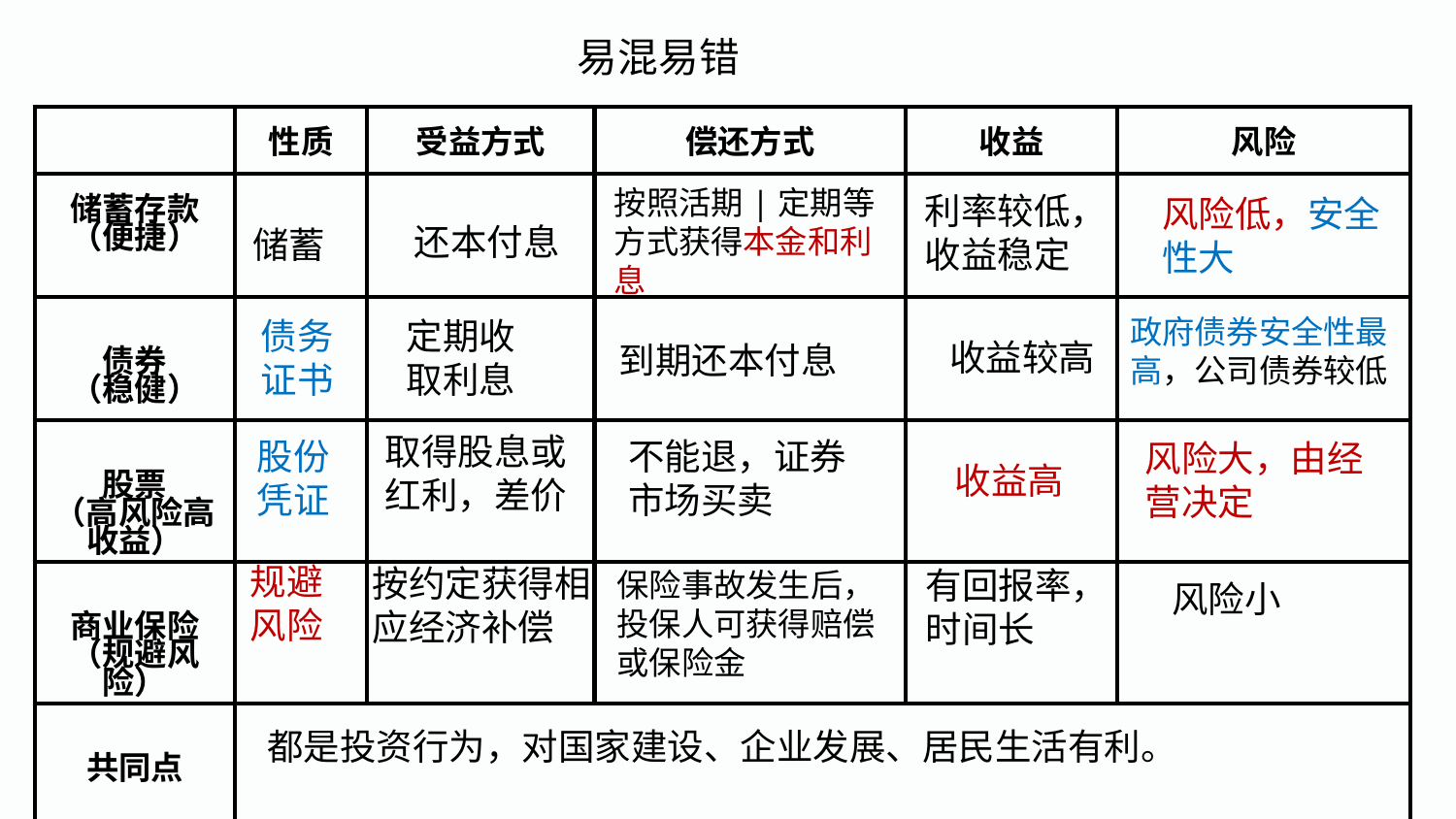

易混易错
|  | 性质 | 受益方式 | 偿还方式 | 收益 | 风险 |
| --- | --- | --- | --- | --- | --- |
| 储蓄存款 （便捷） |  |  |  |  |  |
| 债券 （稳健） |  |  |  |  |  |
| 股票 （高风险高收益） |  |  |  |  |  |
| 商业保险 （规避风险） |  |  |  |  |  |
| 共同点 |  |  |  |  |  |
按照活期|定期等方式获得本金和利息
利率较低，收益稳定
风险低，安全性大
还本付息
储蓄
政府债券安全性最高，公司债券较低
债务证书
定期收取利息
收益较高
到期还本付息
取得股息或红利，差价
股份凭证
不能退，证券市场买卖
风险大，由经营决定
收益高
规避风险
按约定获得相应经济补偿
有回报率，时间长
保险事故发生后，投保人可获得赔偿或保险金
风险小
都是投资行为，对国家建设、企业发展、居民生活有利。